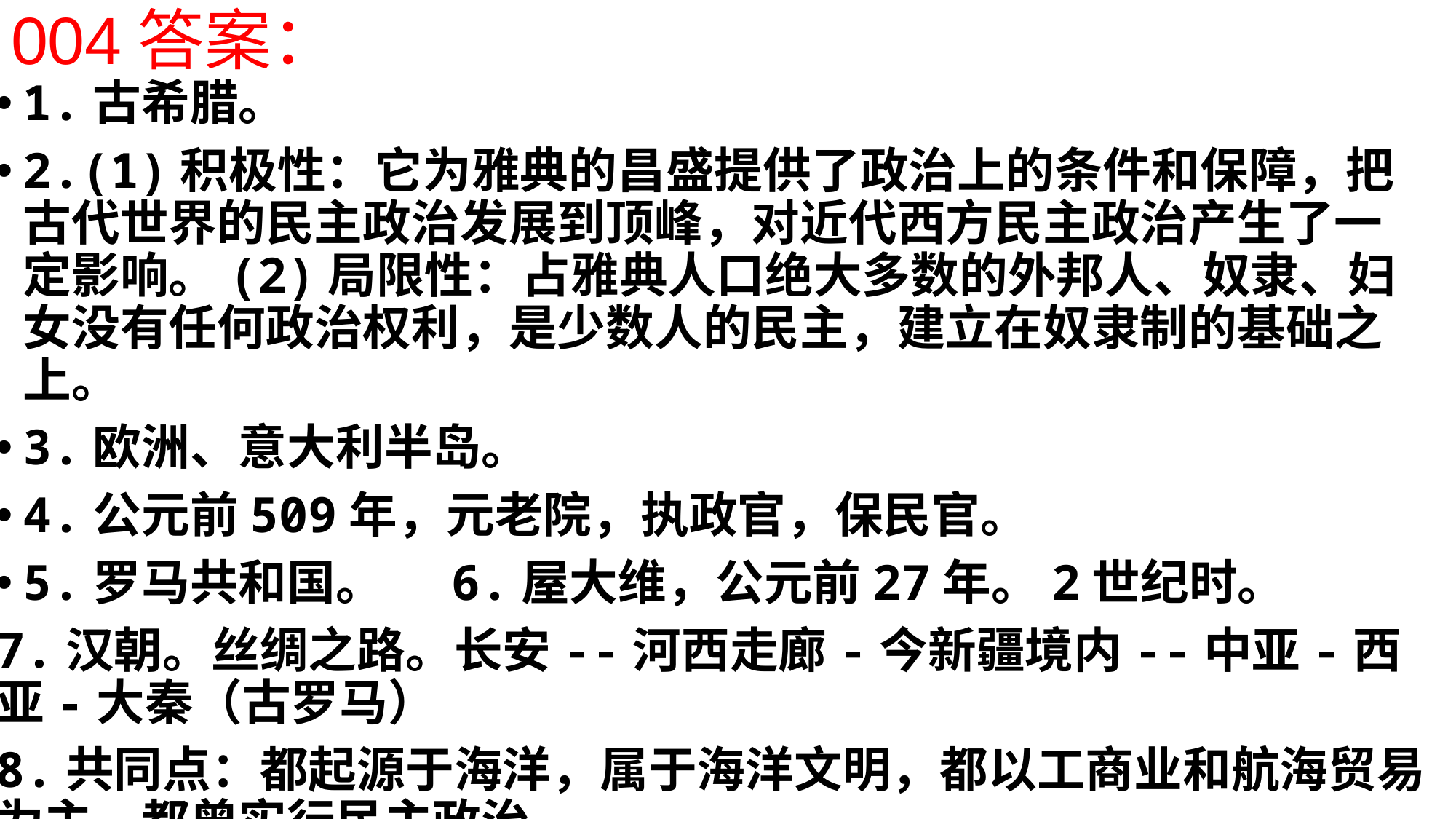

# 004答案：
1.古希腊。
2.(1)积极性：它为雅典的昌盛提供了政治上的条件和保障，把古代世界的民主政治发展到顶峰，对近代西方民主政治产生了一定影响。(2)局限性：占雅典人口绝大多数的外邦人、奴隶、妇女没有任何政治权利，是少数人的民主，建立在奴隶制的基础之上。
3.欧洲、意大利半岛。
4.公元前509年，元老院，执政官，保民官。
5.罗马共和国。     6.屋大维，公元前27年。2世纪时。
7.汉朝。丝绸之路。长安--河西走廊-今新疆境内--中亚-西亚-大秦（古罗马）
8.共同点：都起源于海洋，属于海洋文明，都以工商业和航海贸易为主，都曾实行民主政治。